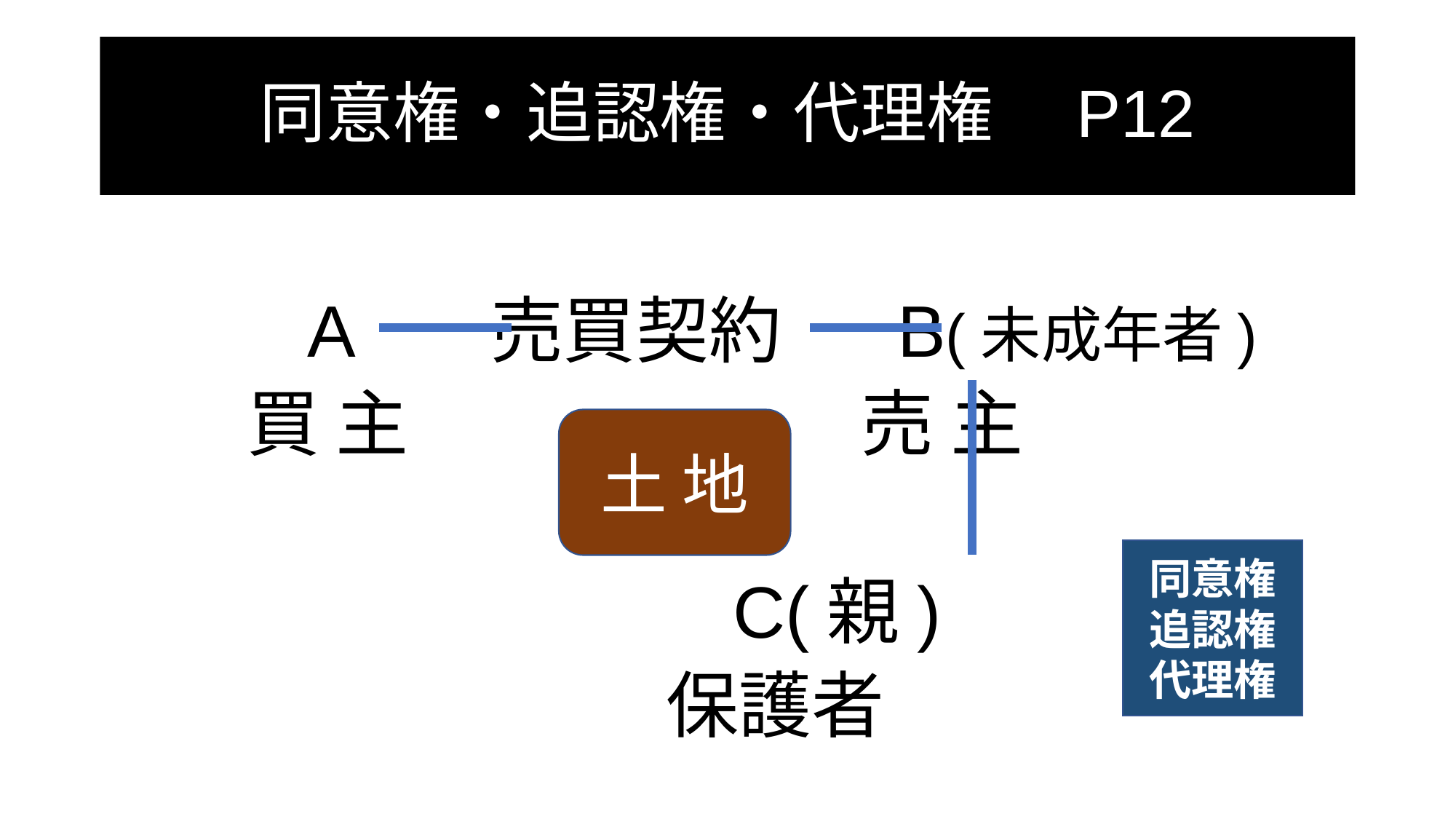

# 同意権・追認権・代理権　P12

      　A      売買契約      B(未成年者)
　　買 主　 　　　　　売 主

                             　   C(親)
                          　   保護者
土 地
同意権
追認権
代理権